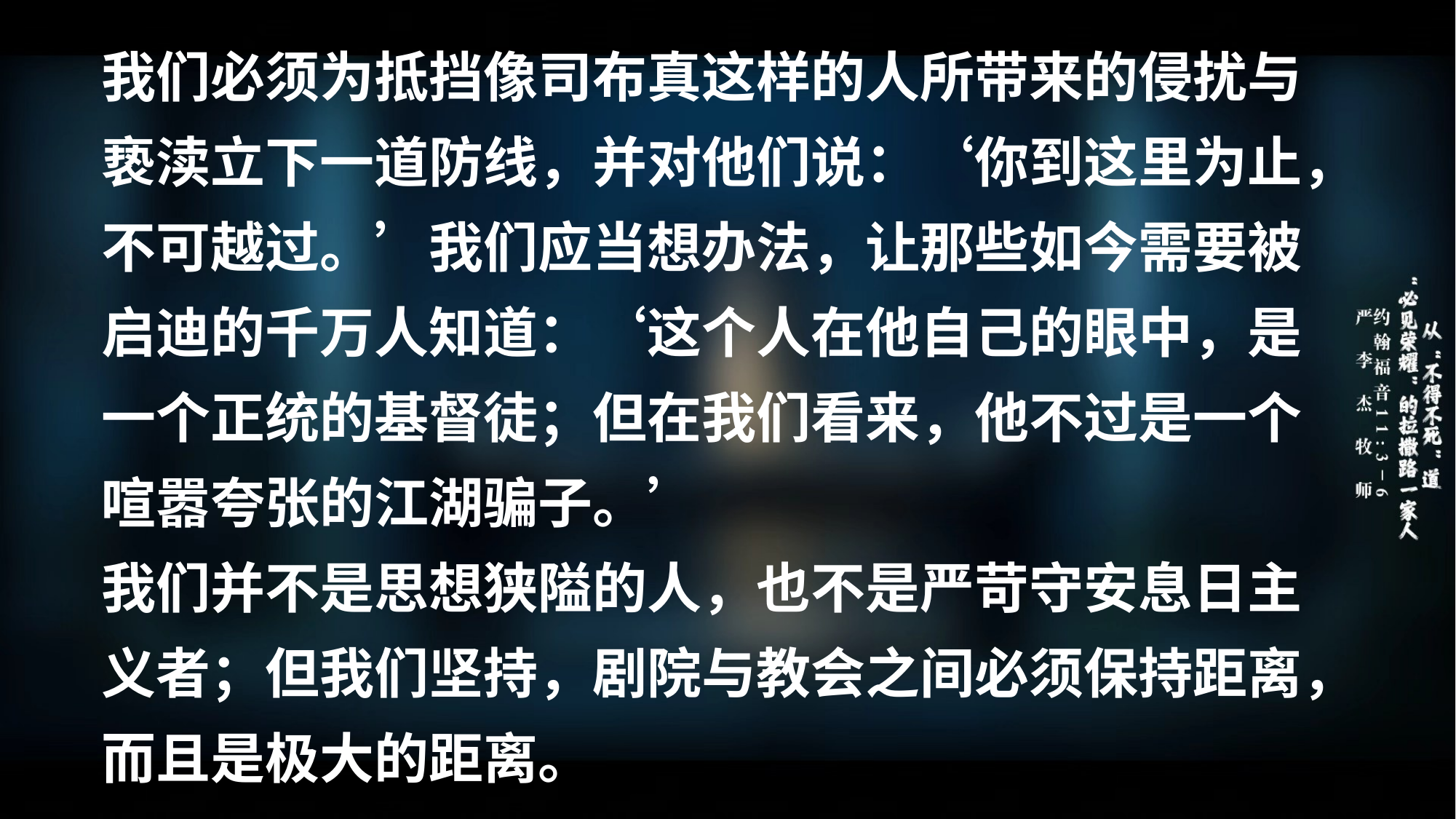

我们必须为抵挡像司布真这样的人所带来的侵扰与亵渎立下一道防线，并对他们说：‘你到这里为止，不可越过。’我们应当想办法，让那些如今需要被启迪的千万人知道：‘这个人在他自己的眼中，是一个正统的基督徒；但在我们看来，他不过是一个喧嚣夸张的江湖骗子。’
我们并不是思想狭隘的人，也不是严苛守安息日主义者；但我们坚持，剧院与教会之间必须保持距离，而且是极大的距离。